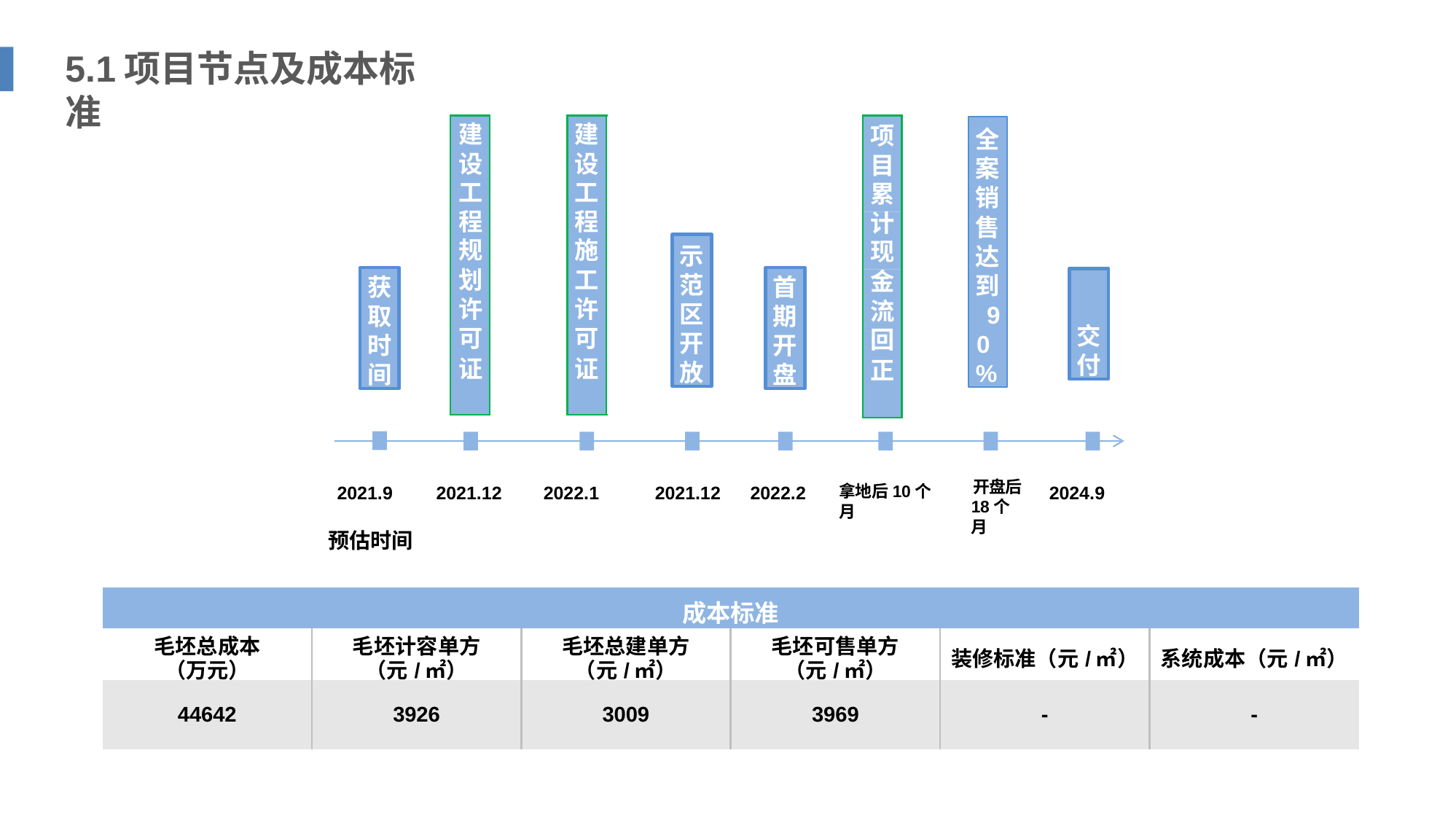

# 5.1项目节点及成本标准
| 建 |
| --- |
| 设 |
| 工 |
| 程 |
| 规 |
| 划 |
| 许 |
| 可 |
| 证 |
| 建 |
| --- |
| 设 |
| 工 |
| 程 |
| 施 |
| 工 |
| 许 |
| 可 |
| 证 |
| 项 |
| --- |
| 目 |
| 累 |
| 计 |
| 现 |
| 金 |
| 流 |
| 回 |
| 正 |
全 案 销 售 达 到  9
0
%
示 范 区 开 放
获 取 时 间
首 期 开 盘

交 付

开盘后 18个月
拿地后10个月
2021.9	2021.12	2022.1
2021.12	2022.2
2024.9
预估时间
| 成本标准 |  |  |  |  |  |
| --- | --- | --- | --- | --- | --- |
| 毛坯总成本 （万元） | 毛坯计容单方 （元/㎡） | 毛坯总建单方 （元/㎡） | 毛坯可售单方 （元/㎡） | 装修标准（元/㎡） | 系统成本（元/㎡） |
| 44642 | 3926 | 3009 | 3969 | - | - |